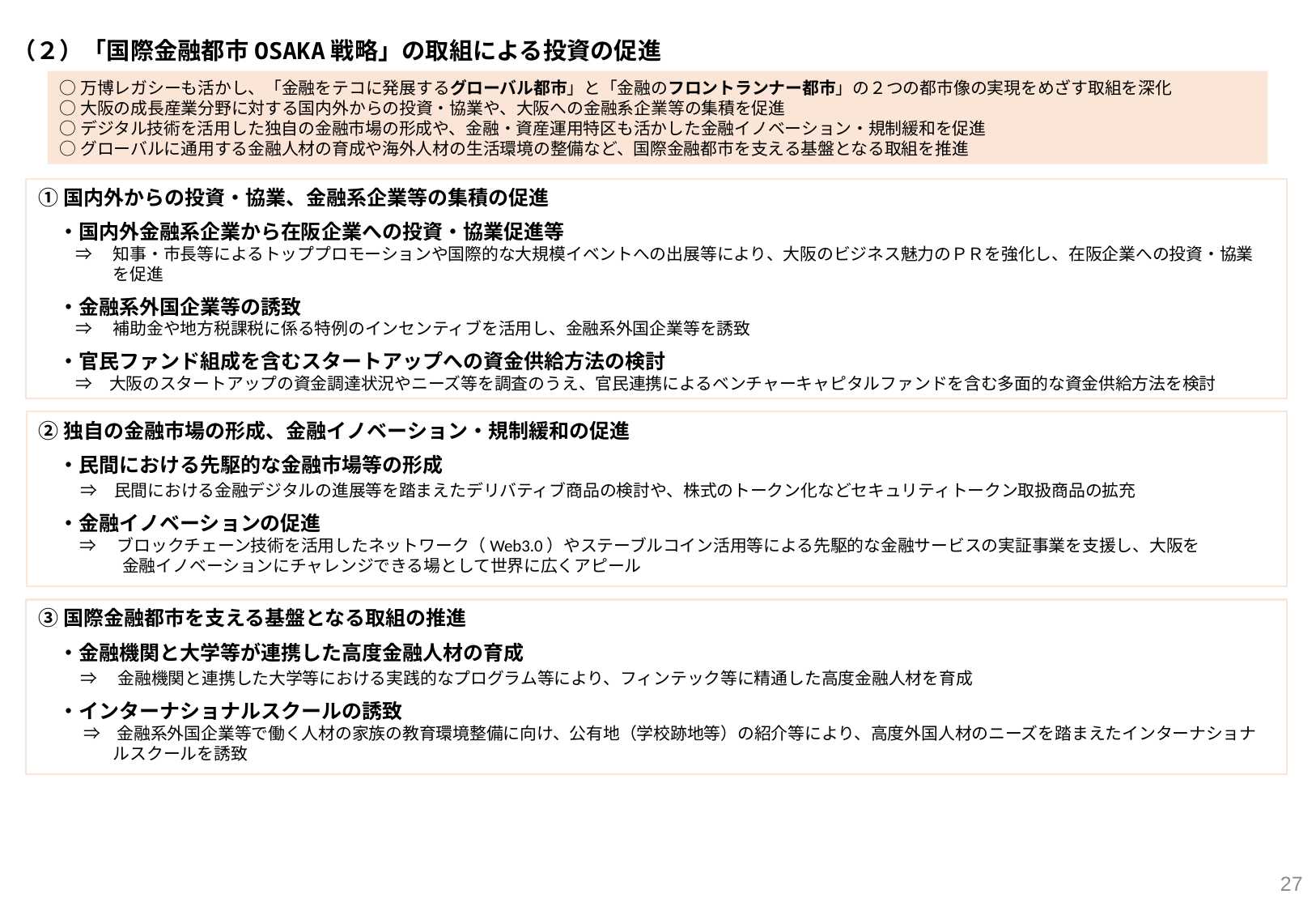

（２）「国際金融都市OSAKA戦略」の取組による投資の促進
○万博レガシーも活かし、「金融をテコに発展するグローバル都市」と「金融のフロントランナー都市」の２つの都市像の実現をめざす取組を深化
○大阪の成長産業分野に対する国内外からの投資・協業や、大阪への金融系企業等の集積を促進
○デジタル技術を活用した独自の金融市場の形成や、金融・資産運用特区も活かした金融イノベーション・規制緩和を促進
○グローバルに通用する金融人材の育成や海外人材の生活環境の整備など、国際金融都市を支える基盤となる取組を推進
①国内外からの投資・協業、金融系企業等の集積の促進
　・国内外金融系企業から在阪企業への投資・協業促進等
　　 ⇒ 　知事・市長等によるトッププロモーションや国際的な大規模イベントへの出展等により、大阪のビジネス魅力のＰＲを強化し、在阪企業への投資・協業
　　　　  を促進
　・金融系外国企業等の誘致
　　 ⇒ 　補助金や地方税課税に係る特例のインセンティブを活用し、金融系外国企業等を誘致
　・官民ファンド組成を含むスタートアップへの資金供給方法の検討
　　 ⇒　大阪のスタートアップの資金調達状況やニーズ等を調査のうえ、官民連携によるベンチャーキャピタルファンドを含む多面的な資金供給方法を検討

②独自の金融市場の形成、金融イノベーション・規制緩和の促進
　・民間における先駆的な金融市場等の形成
 　　 ⇒　民間における金融デジタルの進展等を踏まえたデリバティブ商品の検討や、株式のトークン化などセキュリティトークン取扱商品の拡充
　・金融イノベーションの促進
　　  ⇒ 　ブロックチェーン技術を活用したネットワーク（Web3.0）やステーブルコイン活用等による先駆的な金融サービスの実証事業を支援し、大阪を
　　　　　金融イノベーションにチャレンジできる場として世界に広くアピール
③国際金融都市を支える基盤となる取組の推進
　・金融機関と大学等が連携した高度金融人材の育成
 　　 ⇒ 　金融機関と連携した大学等における実践的なプログラム等により、フィンテック等に精通した高度金融人材を育成
　・インターナショナルスクールの誘致
　　   ⇒　金融系外国企業等で働く人材の家族の教育環境整備に向け、公有地（学校跡地等）の紹介等により、高度外国人材のニーズを踏まえたインターナショナ
　　　　  ルスクールを誘致
27